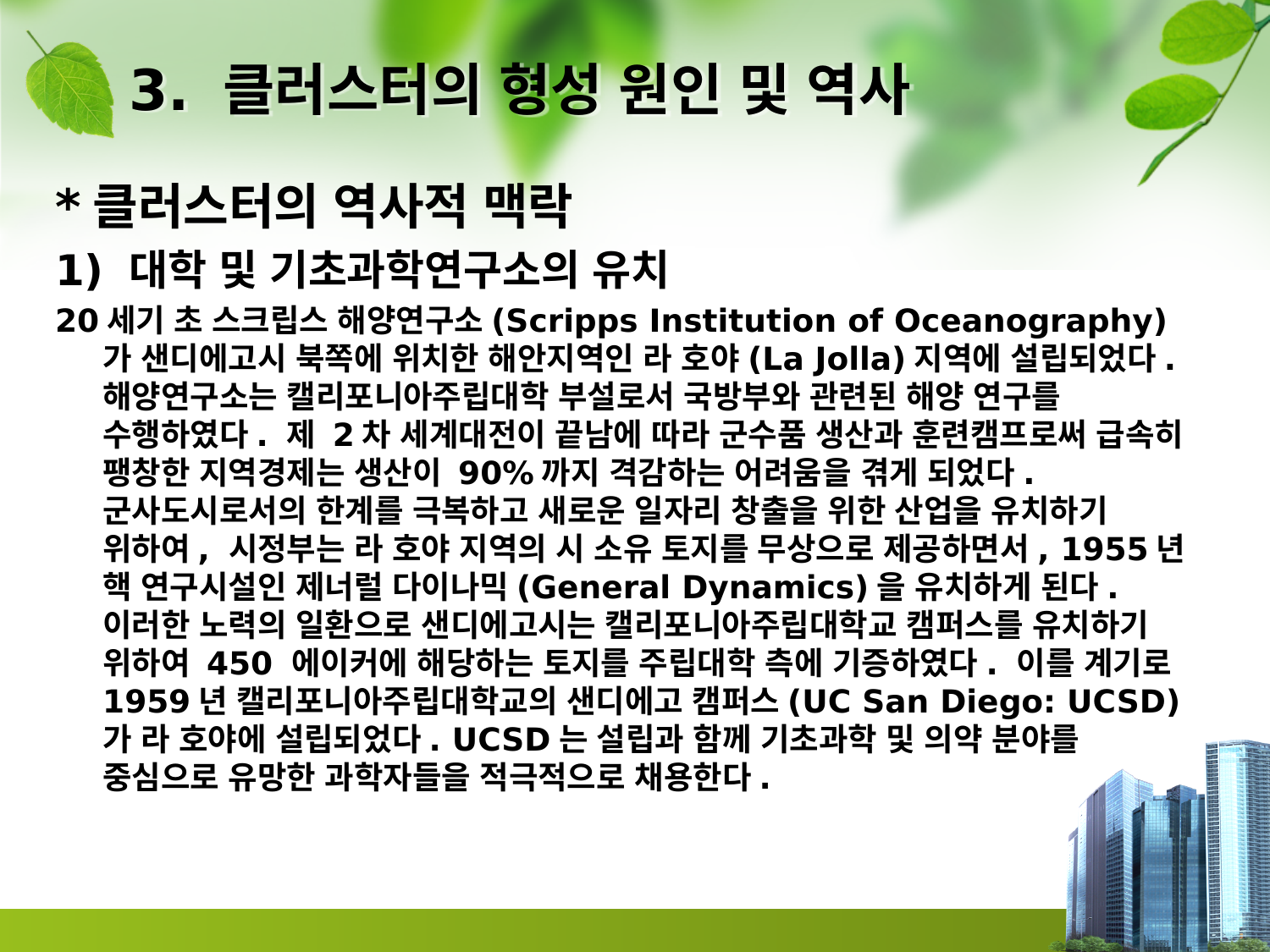

# 3. 클러스터의 형성 원인 및 역사
*클러스터의 역사적 맥락
1) 대학 및 기초과학연구소의 유치
20세기 초 스크립스 해양연구소(Scripps Institution of Oceanography)가 샌디에고시 북쪽에 위치한 해안지역인 라 호야(La Jolla)지역에 설립되었다. 해양연구소는 캘리포니아주립대학 부설로서 국방부와 관련된 해양 연구를 수행하였다. 제 2차 세계대전이 끝남에 따라 군수품 생산과 훈련캠프로써 급속히 팽창한 지역경제는 생산이 90%까지 격감하는 어려움을 겪게 되었다. 군사도시로서의 한계를 극복하고 새로운 일자리 창출을 위한 산업을 유치하기 위하여, 시정부는 라 호야 지역의 시 소유 토지를 무상으로 제공하면서, 1955년 핵 연구시설인 제너럴 다이나믹(General Dynamics)을 유치하게 된다. 이러한 노력의 일환으로 샌디에고시는 캘리포니아주립대학교 캠퍼스를 유치하기 위하여 450 에이커에 해당하는 토지를 주립대학 측에 기증하였다. 이를 계기로 1959년 캘리포니아주립대학교의 샌디에고 캠퍼스(UC San Diego: UCSD)가 라 호야에 설립되었다. UCSD는 설립과 함께 기초과학 및 의약 분야를 중심으로 유망한 과학자들을 적극적으로 채용한다.